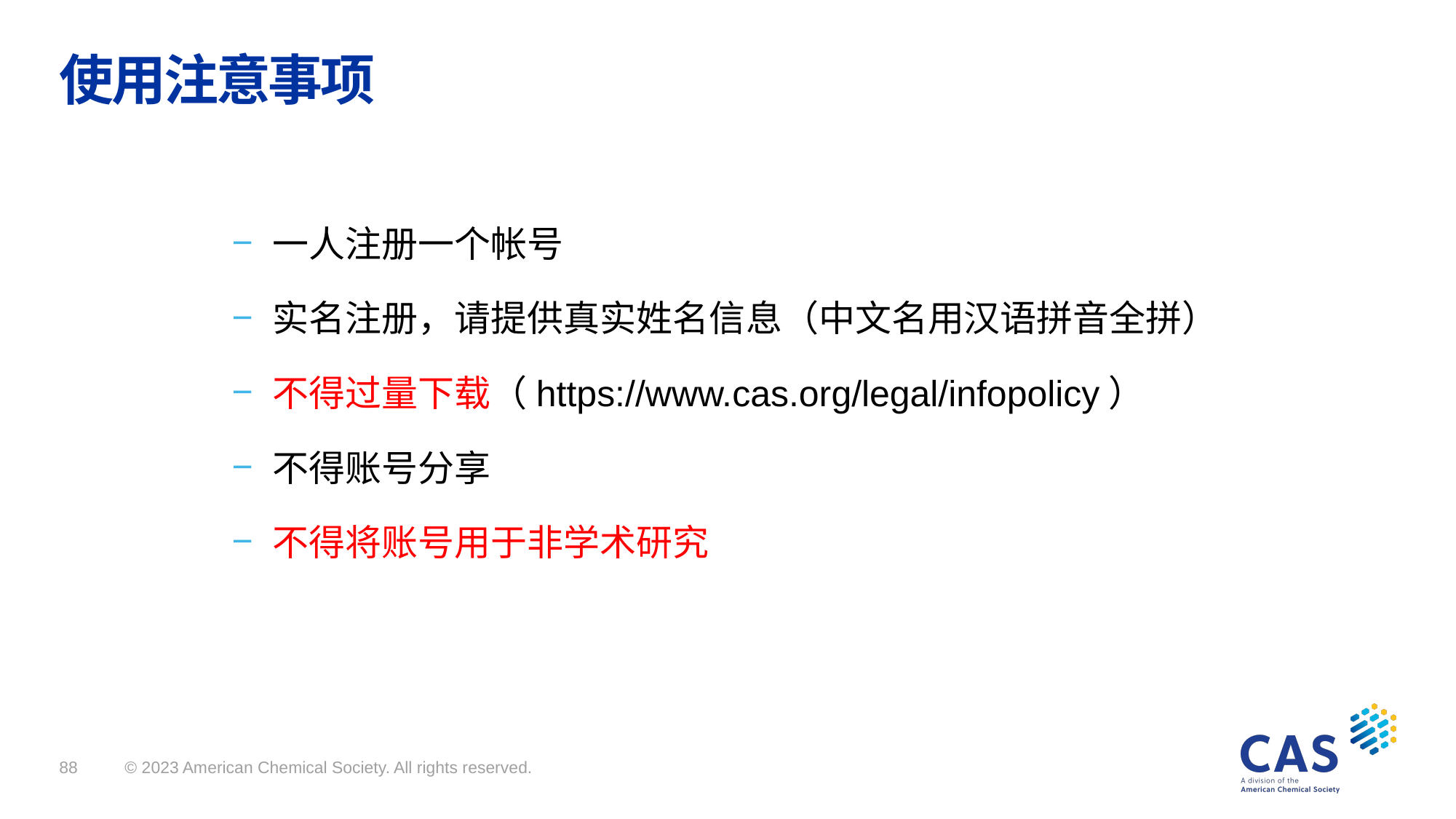

# 使用注意事项
一人注册一个帐号
实名注册，请提供真实姓名信息（中文名用汉语拼音全拼）
不得过量下载（https://www.cas.org/legal/infopolicy）
不得账号分享
不得将账号用于非学术研究
© 2023 American Chemical Society. All rights reserved.
88